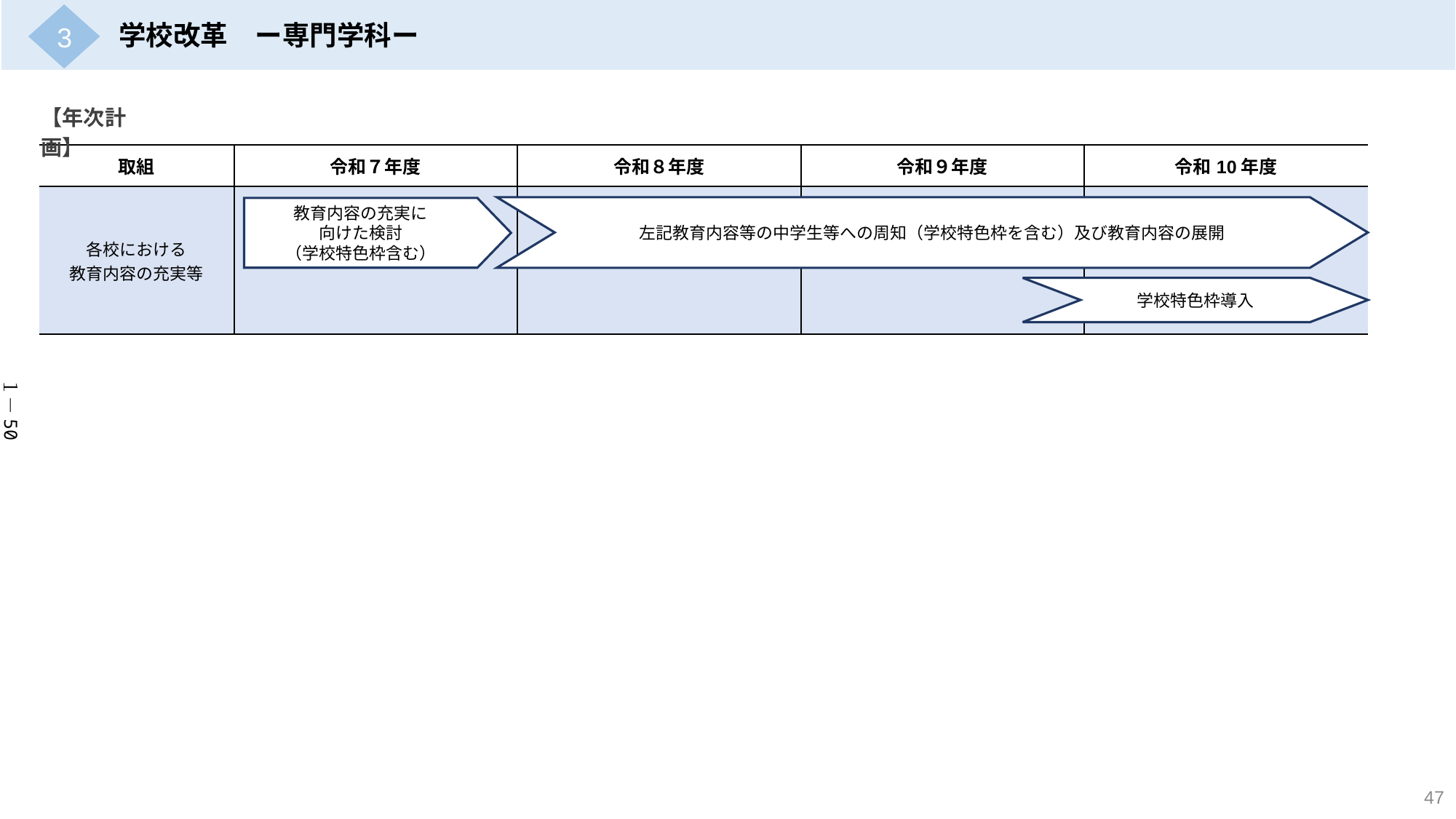

3
学校改革　ー専門学科ー
【年次計画】
| 取組 | 令和７年度 | 令和８年度 | 令和９年度 | 令和10年度 |
| --- | --- | --- | --- | --- |
| 各校における 教育内容の充実等 |  |  |  |  |
左記教育内容等の中学生等への周知（学校特色枠を含む）及び教育内容の展開
教育内容の充実に
向けた検討
（学校特色枠含む）
学校特色枠導入
１－50
47